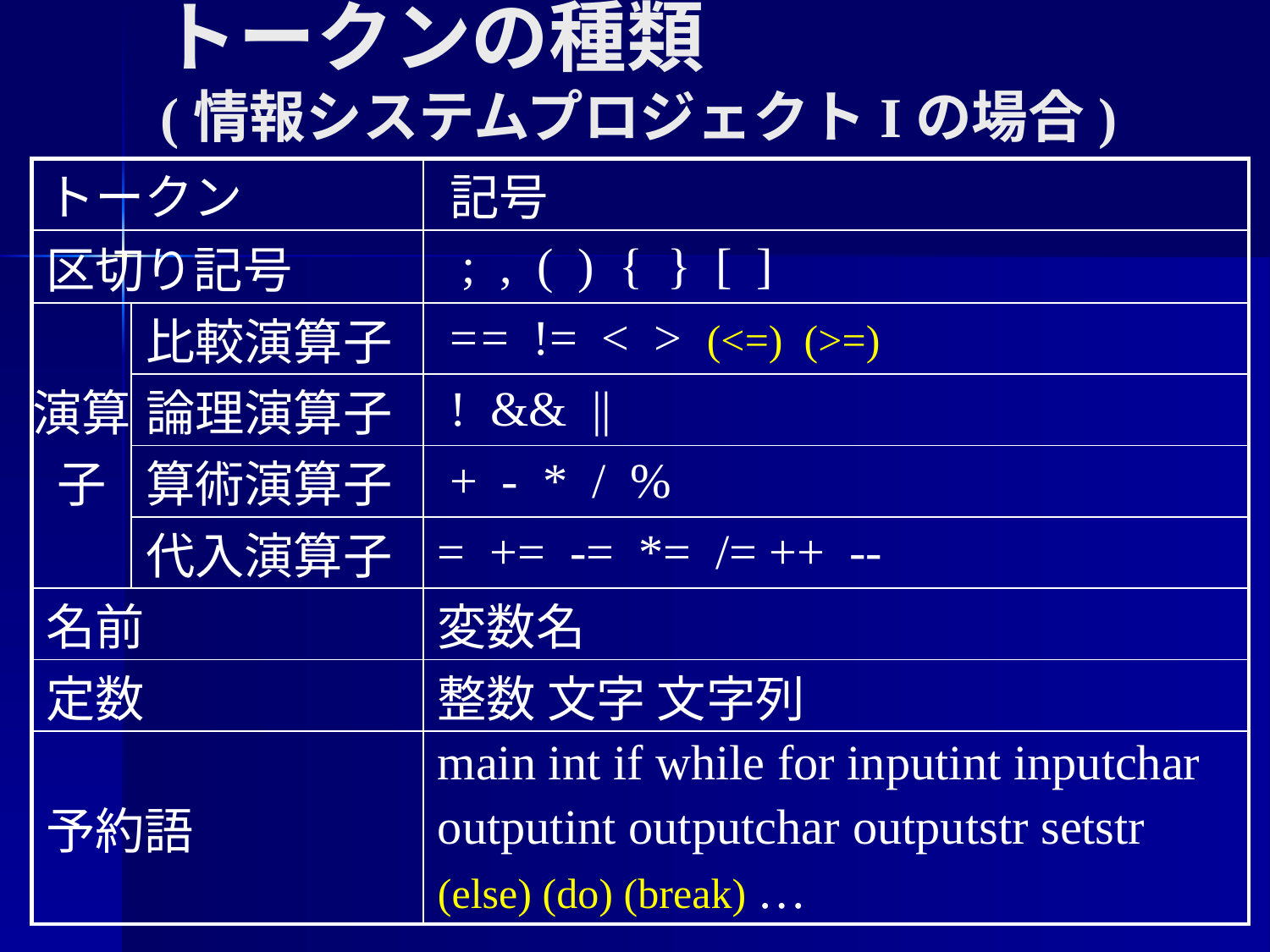

# トークンの種類 (情報システムプロジェクトIの場合)
| トークン |  | 記号 |
| --- | --- | --- |
| 区切り記号 |  | ; , ( ) { } [ ] |
| 演算子 | 比較演算子 | = = != < > (<=) (>=) |
|  | 論理演算子 | ! && || |
|  | 算術演算子 | + - \* / % |
|  | 代入演算子 | = += -= \*= /= ++ -- |
| 名前 |  | 変数名 |
| 定数 |  | 整数 文字 文字列 |
| 予約語 |  | main int if while for inputint inputchar outputint outputchar outputstr setstr (else) (do) (break) … |